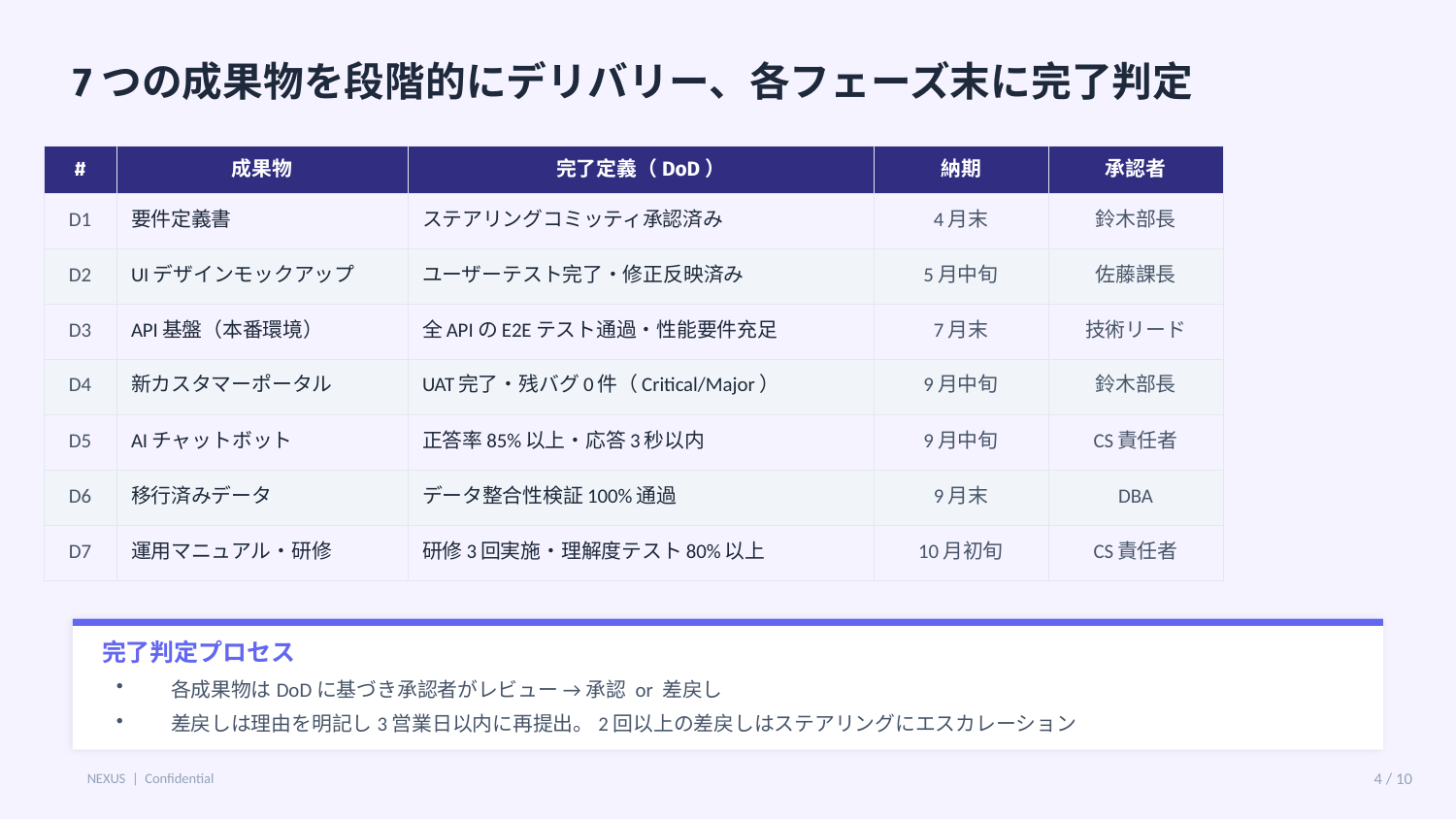

7つの成果物を段階的にデリバリー、各フェーズ末に完了判定
| # | 成果物 | 完了定義（DoD） | 納期 | 承認者 |
| --- | --- | --- | --- | --- |
| D1 | 要件定義書 | ステアリングコミッティ承認済み | 4月末 | 鈴木部長 |
| D2 | UIデザインモックアップ | ユーザーテスト完了・修正反映済み | 5月中旬 | 佐藤課長 |
| D3 | API基盤（本番環境） | 全APIのE2Eテスト通過・性能要件充足 | 7月末 | 技術リード |
| D4 | 新カスタマーポータル | UAT完了・残バグ0件（Critical/Major） | 9月中旬 | 鈴木部長 |
| D5 | AIチャットボット | 正答率85%以上・応答3秒以内 | 9月中旬 | CS責任者 |
| D6 | 移行済みデータ | データ整合性検証100%通過 | 9月末 | DBA |
| D7 | 運用マニュアル・研修 | 研修3回実施・理解度テスト80%以上 | 10月初旬 | CS責任者 |

完了判定プロセス
各成果物はDoDに基づき承認者がレビュー → 承認 or 差戻し
差戻しは理由を明記し3営業日以内に再提出。2回以上の差戻しはステアリングにエスカレーション
NEXUS  |  Confidential
4 / 10